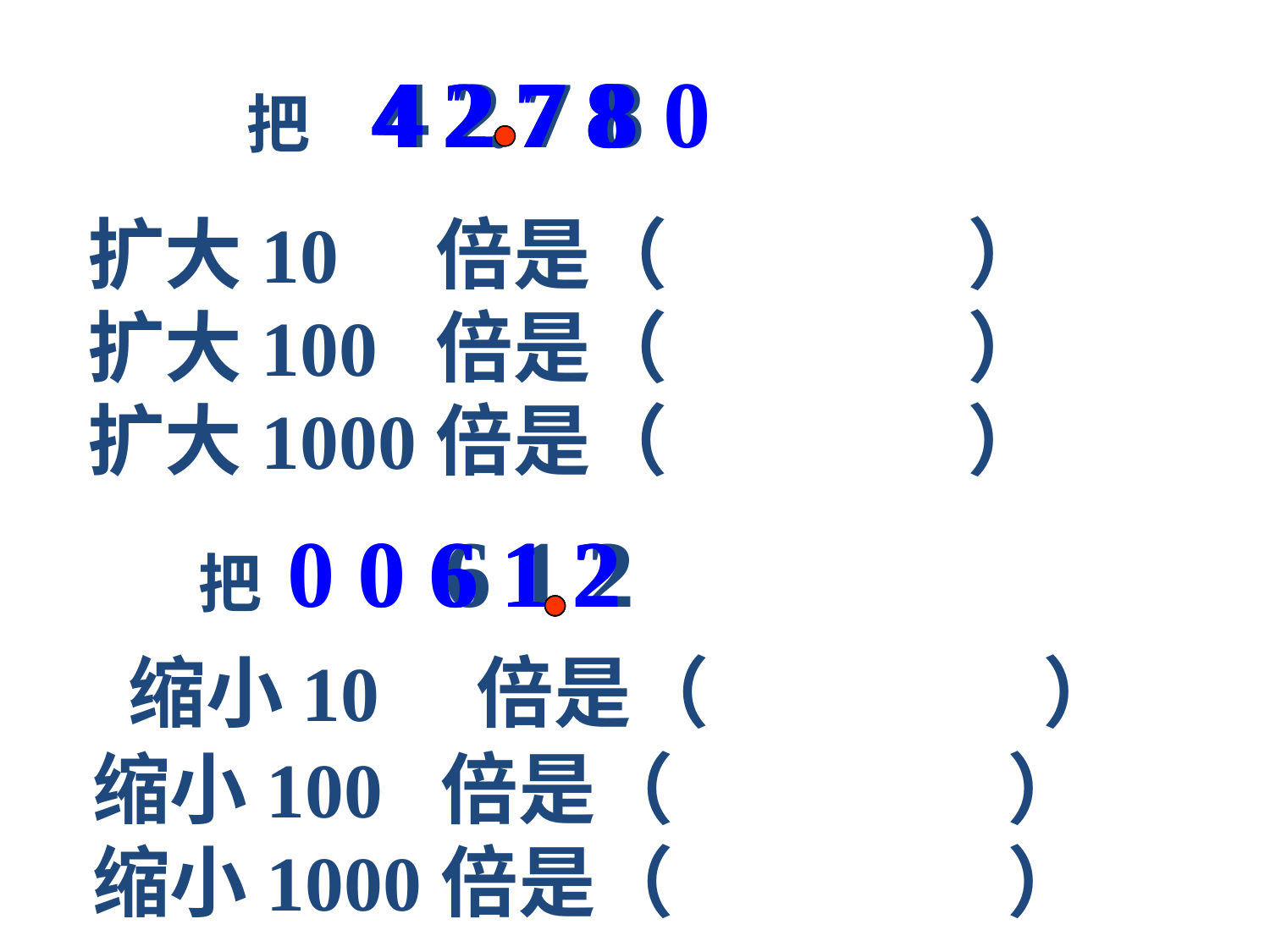

把    4 2 7 8
扩大10    倍是（                 ）
扩大100  倍是（                 ）
扩大1000倍是（                 ）
 4 2 7 8
 4 2 7 8
4 2 7 8 0
.

       把          6 1 2
  缩小10    倍是（                   ）
  缩小100  倍是（                   ）
  缩小1000倍是（                   ）
0 0 6 1 2
0 6 1 2
 6 1 2